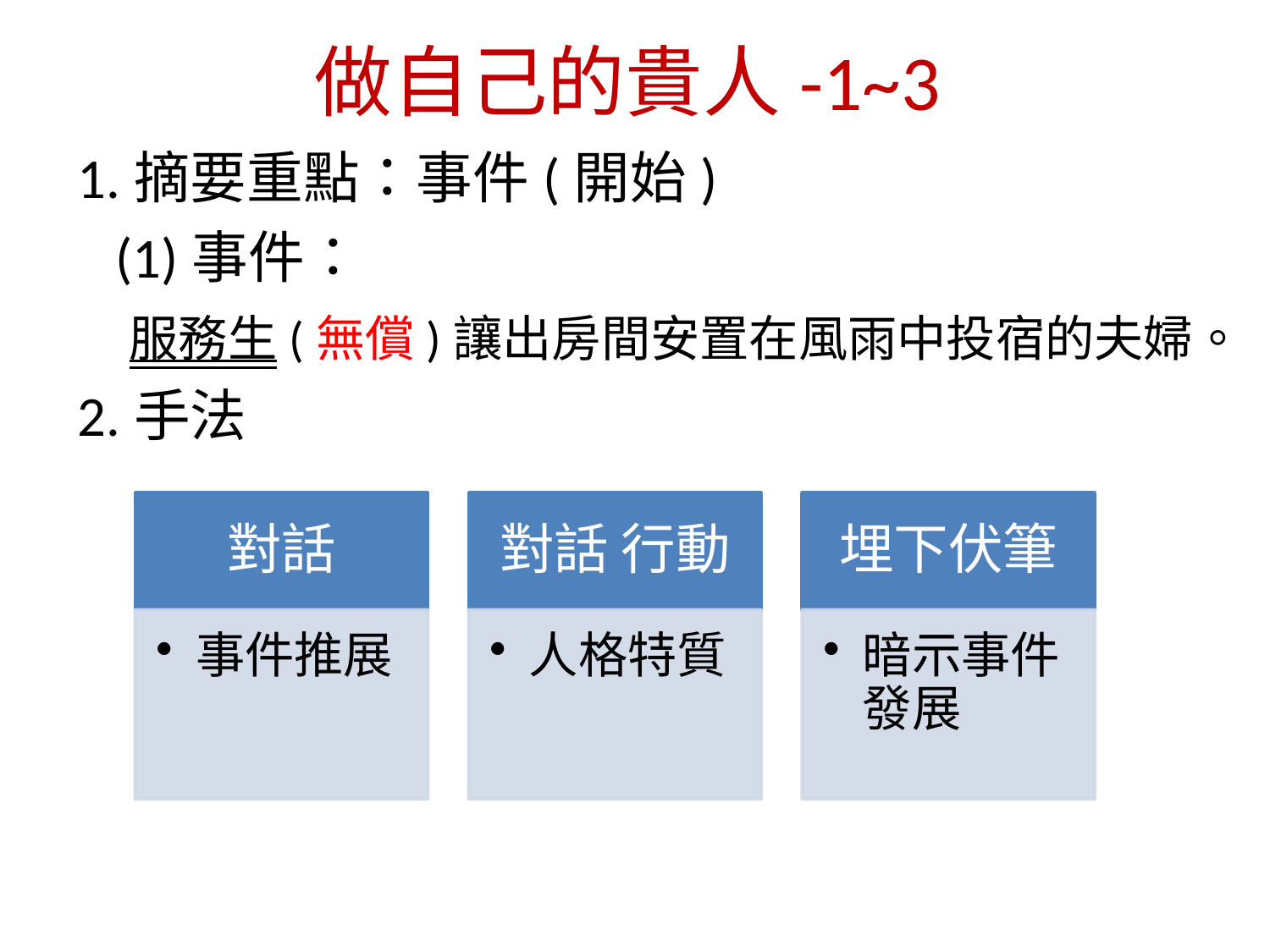

# 做自己的貴人-1~3
1.摘要重點：事件(開始)
   (1)事件：
   服務生(無償)讓出房間安置在風雨中投宿的夫婦。
2.手法

對話
事件推展
對話 行動
人格特質
埋下伏筆
暗示事件發展